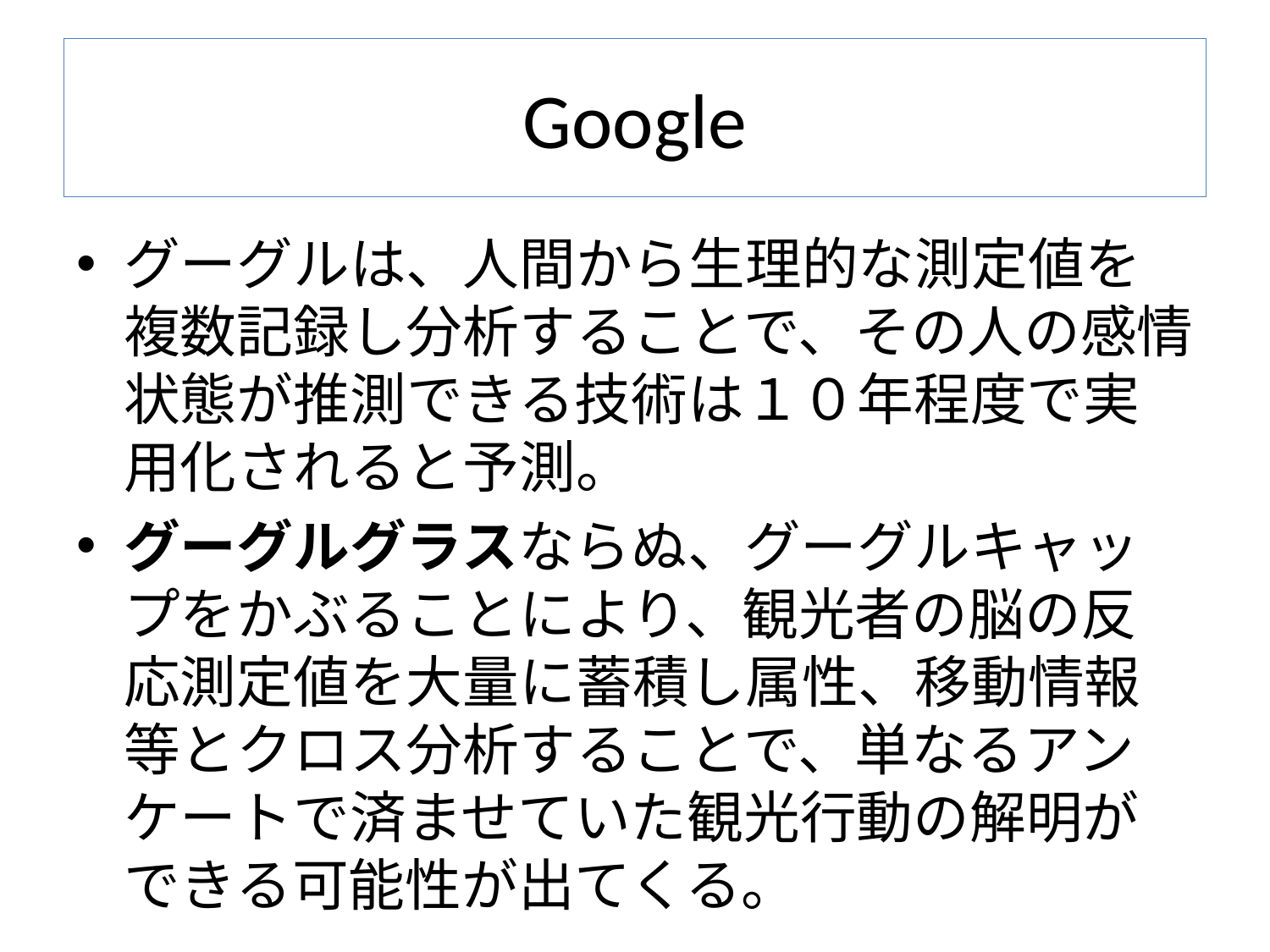

# Google
グーグルは、人間から生理的な測定値を複数記録し分析することで、その人の感情状態が推測できる技術は１０年程度で実用化されると予測。
グーグルグラスならぬ、グーグルキャップをかぶることにより、観光者の脳の反応測定値を大量に蓄積し属性、移動情報等とクロス分析することで、単なるアンケートで済ませていた観光行動の解明ができる可能性が出てくる。